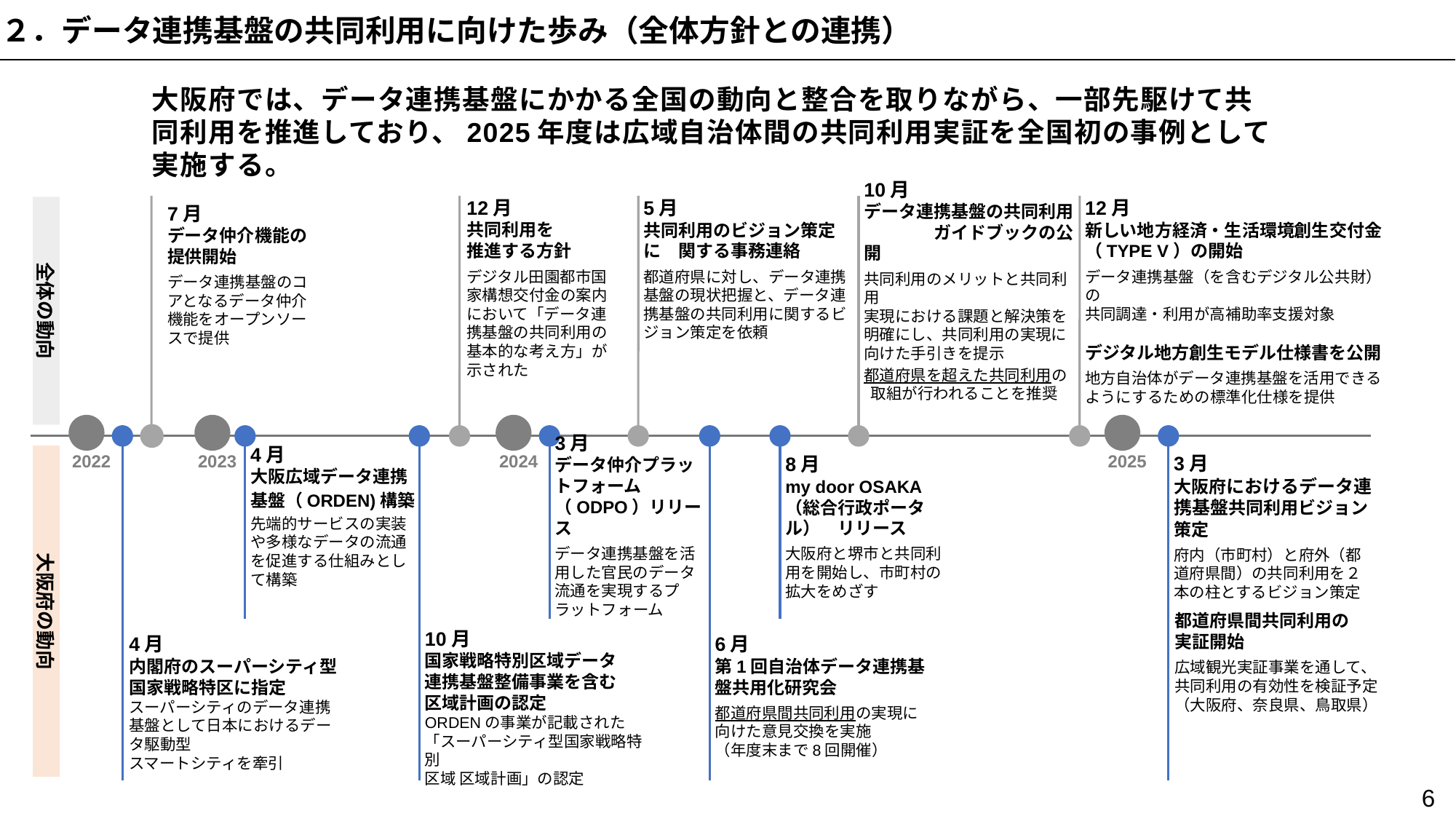

２．データ連携基盤の共同利用に向けた歩み（全体方針との連携）
大阪府では、データ連携基盤にかかる全国の動向と整合を取りながら、一部先駆けて共同利用を推進しており、2025年度は広域自治体間の共同利用実証を全国初の事例として実施する。
10月
データ連携基盤の共同利用　　　　ガイドブックの公開
共同利用のメリットと共同利用
実現における課題と解決策を
明確にし、共同利用の実現に
向けた手引きを提示
都道府県を超えた共同利用の     取組が行われることを推奨
12月
共同利用を
推進する方針
デジタル田園都市国家構想交付金の案内において「データ連携基盤の共同利用の基本的な考え方」が示された
12月
新しい地⽅経済・⽣活環境創⽣交付⾦ （TYPE V）の開始
データ連携基盤（を含むデジタル公共財）の
共同調達・利用が高補助率支援対象

デジタル地方創生モデル仕様書を公開
地方自治体がデータ連携基盤を活用できるようにするための標準化仕様を提供

5月
共同利用のビジョン策定に　関する事務連絡
都道府県に対し、データ連携基盤の現状把握と、データ連携基盤の共同利用に関するビジョン策定を依頼
全体の動向
7月
データ仲介機能の提供開始
データ連携基盤のコアとなるデータ仲介機能をオープンソースで提供

2022

2023

2024

2025

大阪府の動向
3月
データ仲介プラットフォーム（ODPO）リリース
データ連携基盤を活用した官民のデータ流通を実現するプラットフォーム
8月
my door OSAKA（総合行政ポータル）　リリース
大阪府と堺市と共同利用を開始し、市町村の拡大をめざす
4月
大阪広域データ連携
基盤（ORDEN)構築
先端的サービスの実装や多様なデータの流通を促進する仕組みとして構築
3月
大阪府におけるデータ連携基盤共同利用ビジョン策定
府内（市町村）と府外（都道府県間）の共同利用を２本の柱とするビジョン策定
都道府県間共同利用の
実証開始
広域観光実証事業を通して、
共同利用の有効性を検証予定（大阪府、奈良県、鳥取県）
4月
内閣府のスーパーシティ型
国家戦略特区に指定
スーパーシティのデータ連携基盤として日本におけるデータ駆動型
スマートシティを牽引
6月
第1回自治体データ連携基盤共用化研究会
都道府県間共同利用の実現に
向けた意見交換を実施
（年度末まで8回開催）
10月
国家戦略特別区域データ
連携基盤整備事業を含む
区域計画の認定
ORDENの事業が記載された
「スーパーシティ型国家戦略特別
区域 区域計画」の認定
6